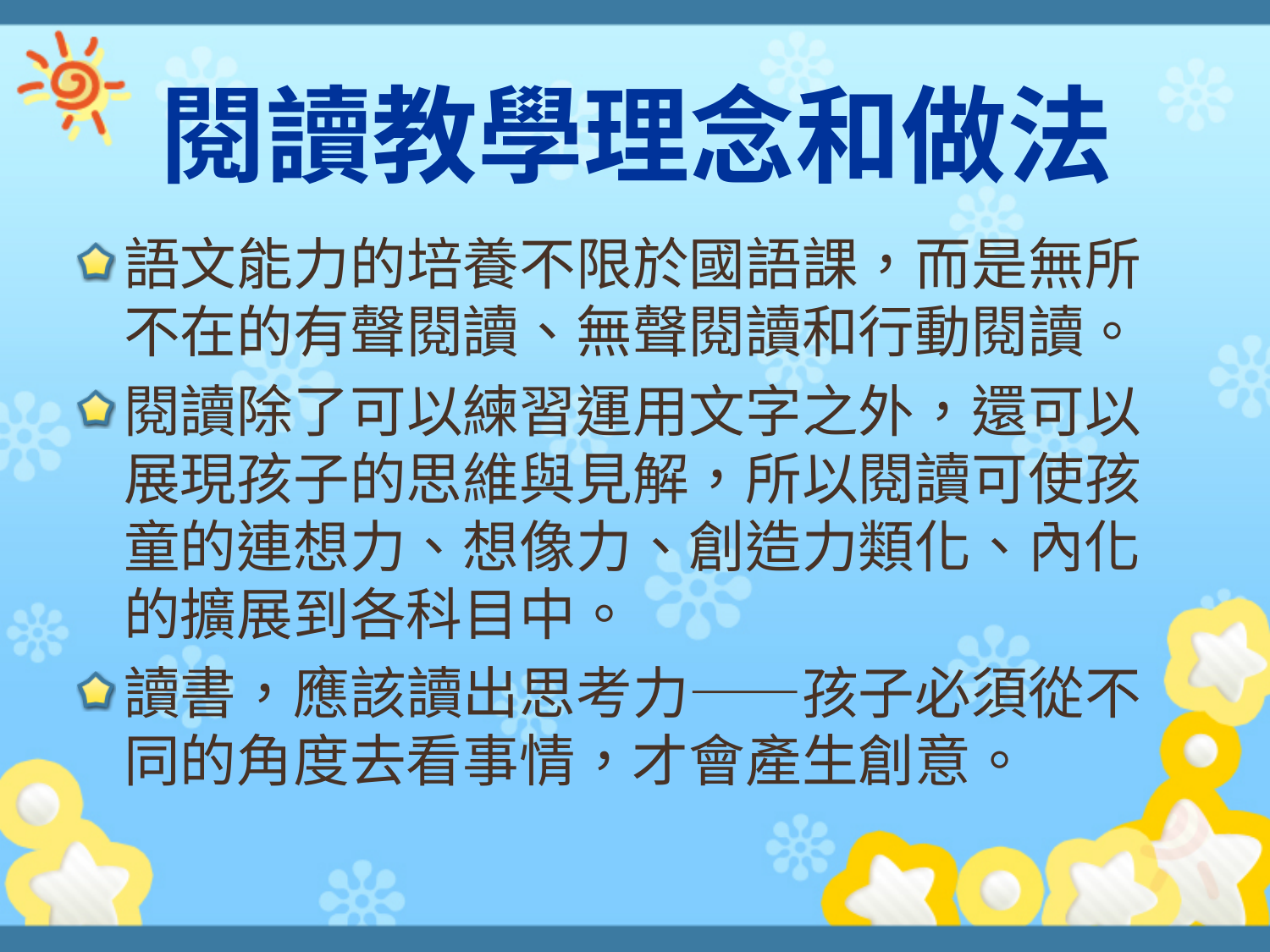

# 閱讀教學理念和做法
語文能力的培養不限於國語課，而是無所不在的有聲閱讀、無聲閱讀和行動閱讀。
閱讀除了可以練習運用文字之外，還可以展現孩子的思維與見解，所以閱讀可使孩童的連想力、想像力、創造力類化、內化的擴展到各科目中。
讀書，應該讀出思考力——孩子必須從不同的角度去看事情，才會產生創意。